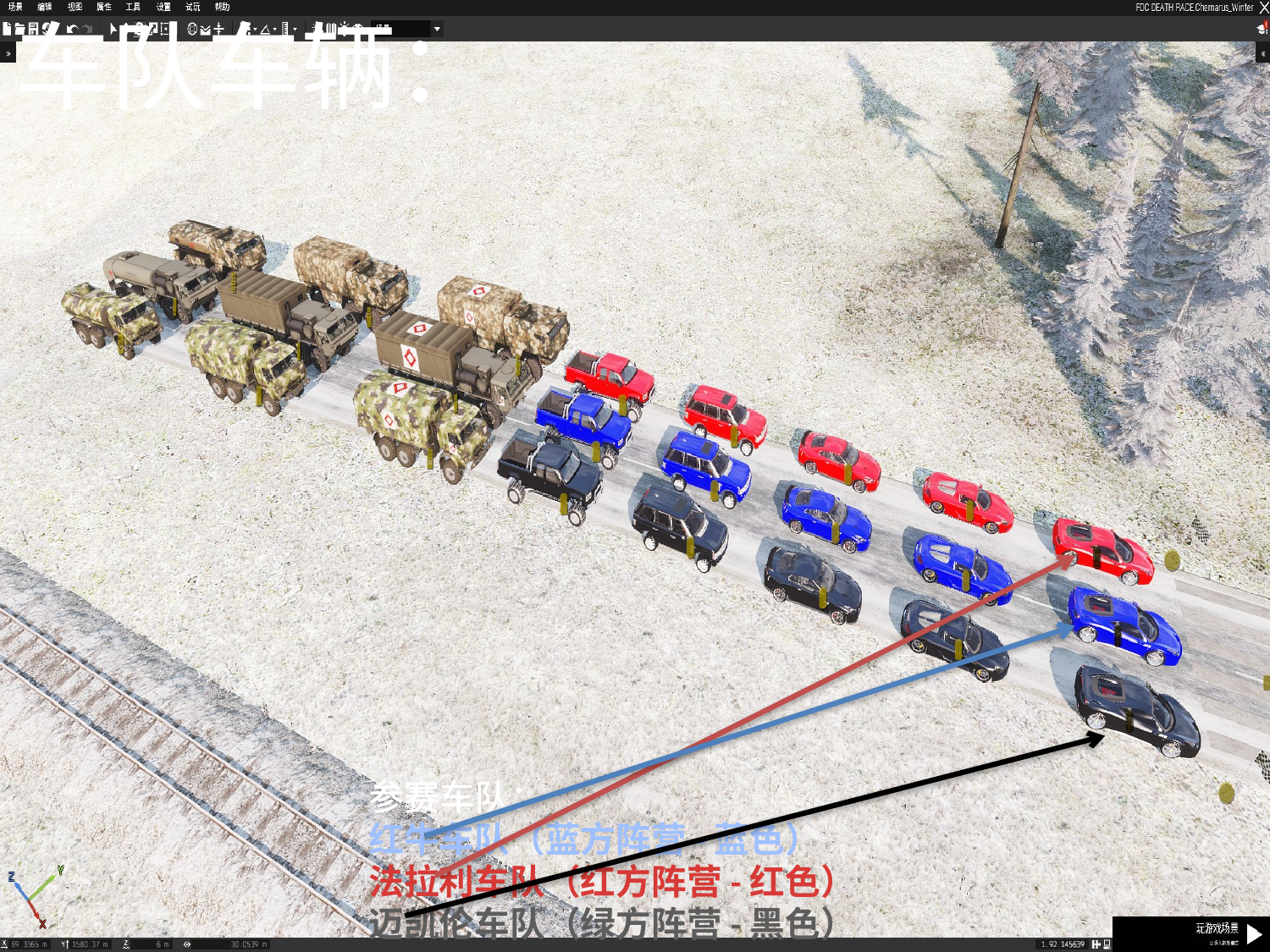

车队车辆：
参赛车队：
红牛车队（蓝方阵营-蓝色）
法拉利车队（红方阵营-红色）
迈凯伦车队（绿方阵营-黑色）